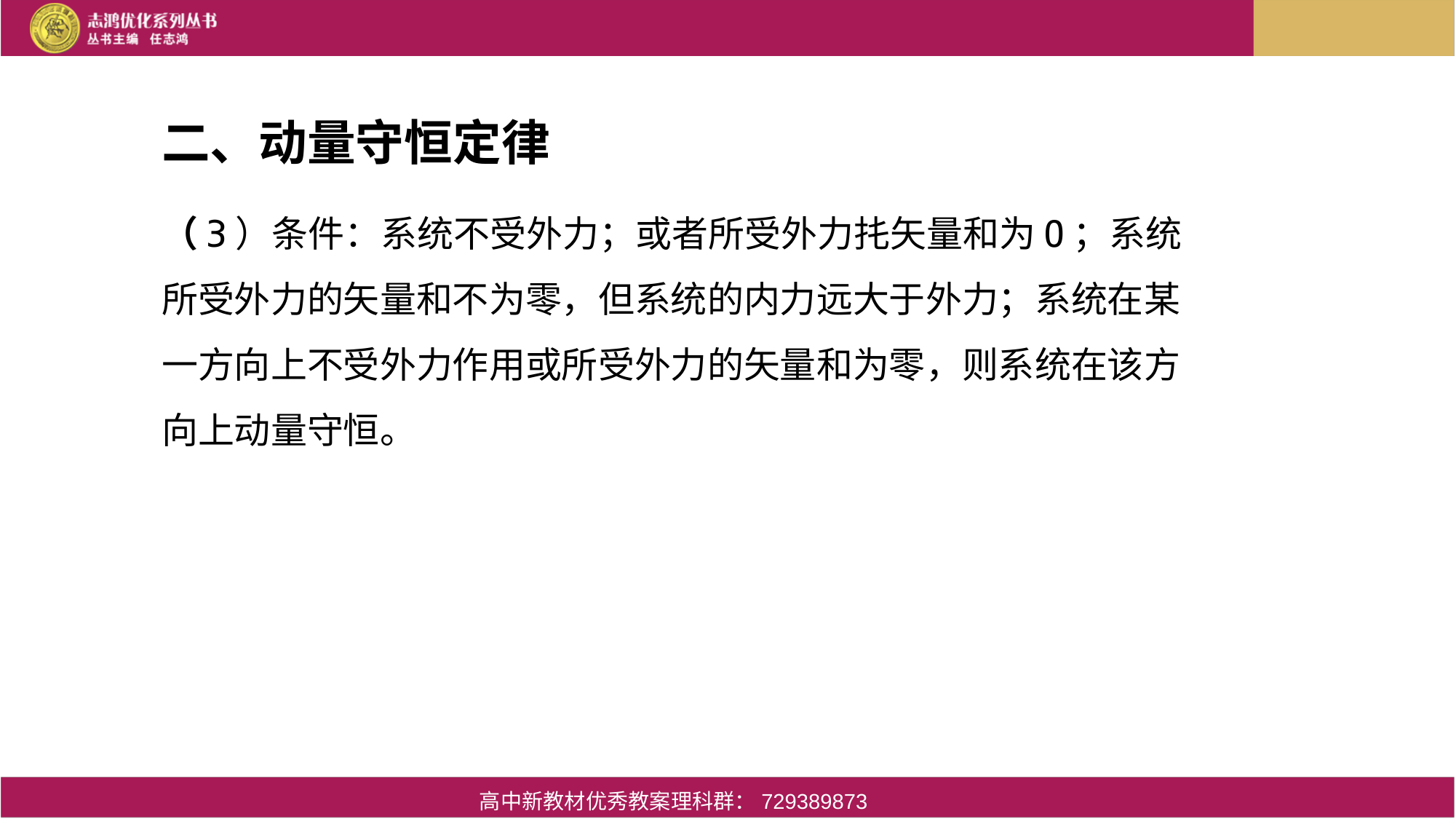

二、动量守恒定律
（3）条件：系统不受外力；或者所受外力扥矢量和为0；系统所受外力的矢量和不为零，但系统的内力远大于外力；系统在某一方向上不受外力作用或所受外力的矢量和为零，则系统在该方向上动量守恒。